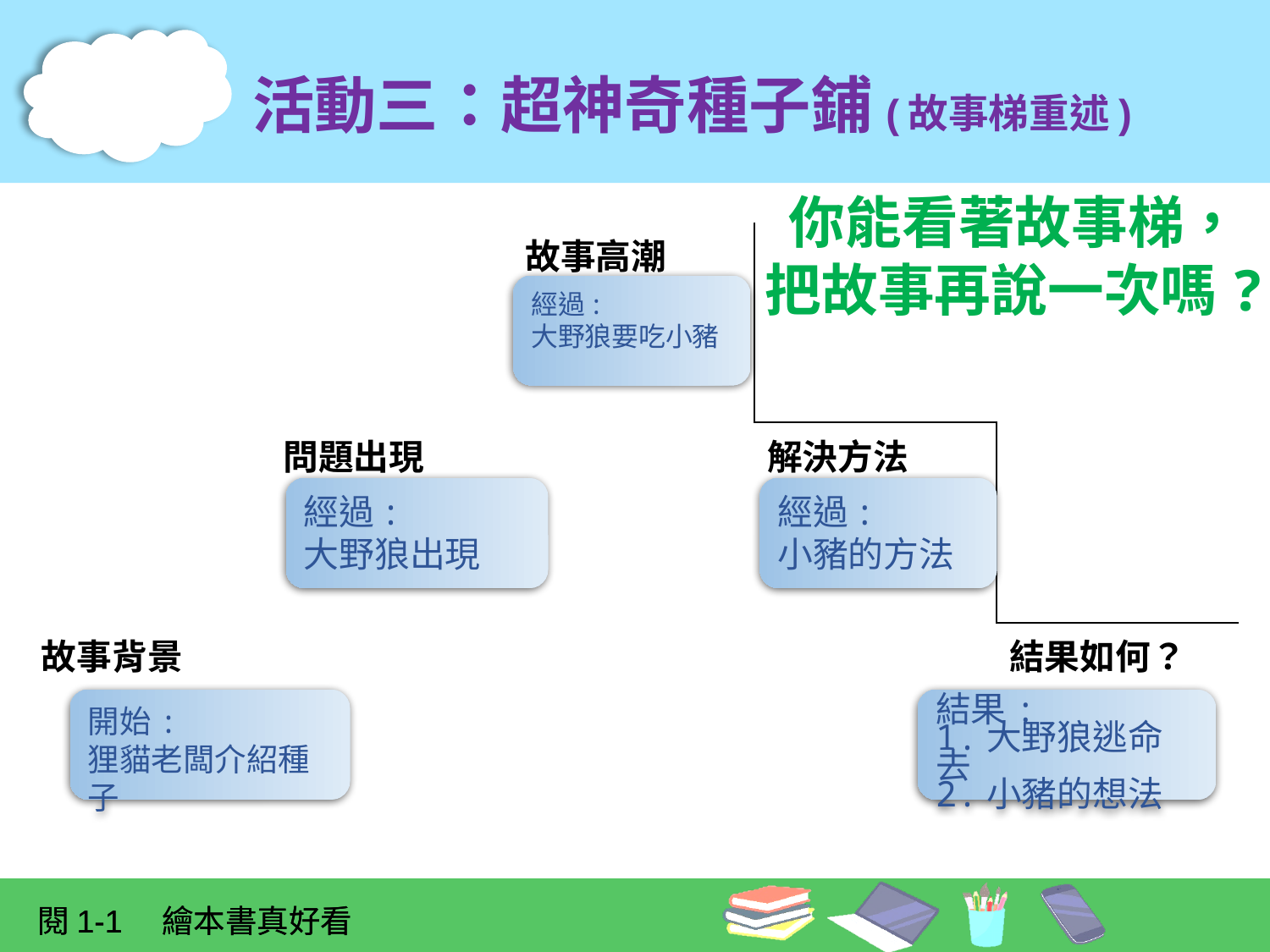

活動三：超神奇種子鋪(故事梯重述)
你能看著故事梯，
把故事再說一次嗎?
經過:
大野狼要吃小豬

|  |  | 故事高潮 |  |  |
| --- | --- | --- | --- | --- |
|  | 問題出現 |  | 解決方法 |  |
| 故事背景 |  |  |  | 結果如何？ |
經過:
大野狼出現

經過:
小豬的方法

結果:
1.大野狼逃命去
2.小豬的想法
開始:
狸貓老闆介紹種子